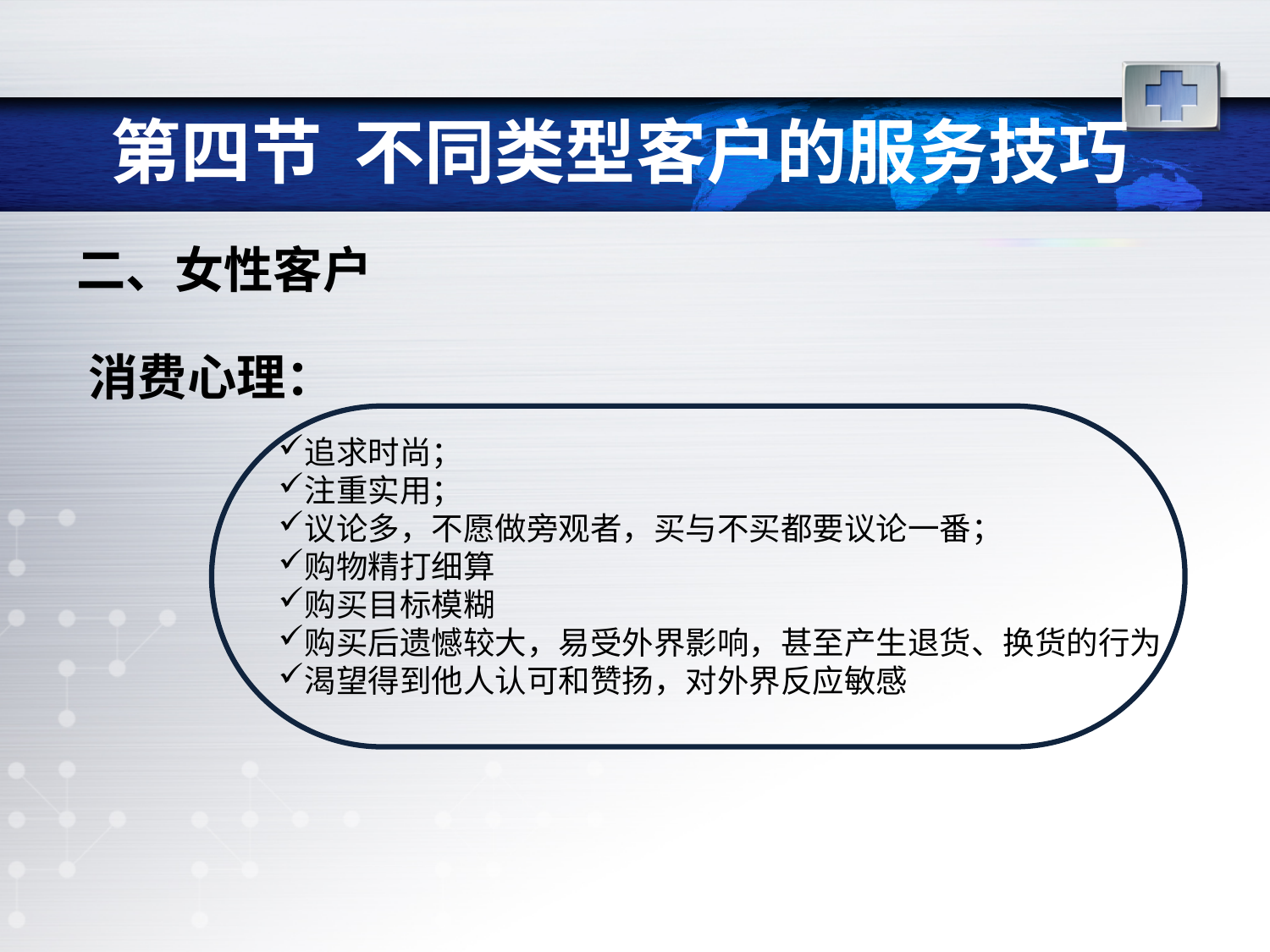

# 第四节  不同类型客户的服务技巧
二、女性客户

消费心理：

追求时尚；
注重实用；
议论多，不愿做旁观者，买与不买都要议论一番；
购物精打细算
购买目标模糊
购买后遗憾较大，易受外界影响，甚至产生退货、换货的行为
渴望得到他人认可和赞扬，对外界反应敏感